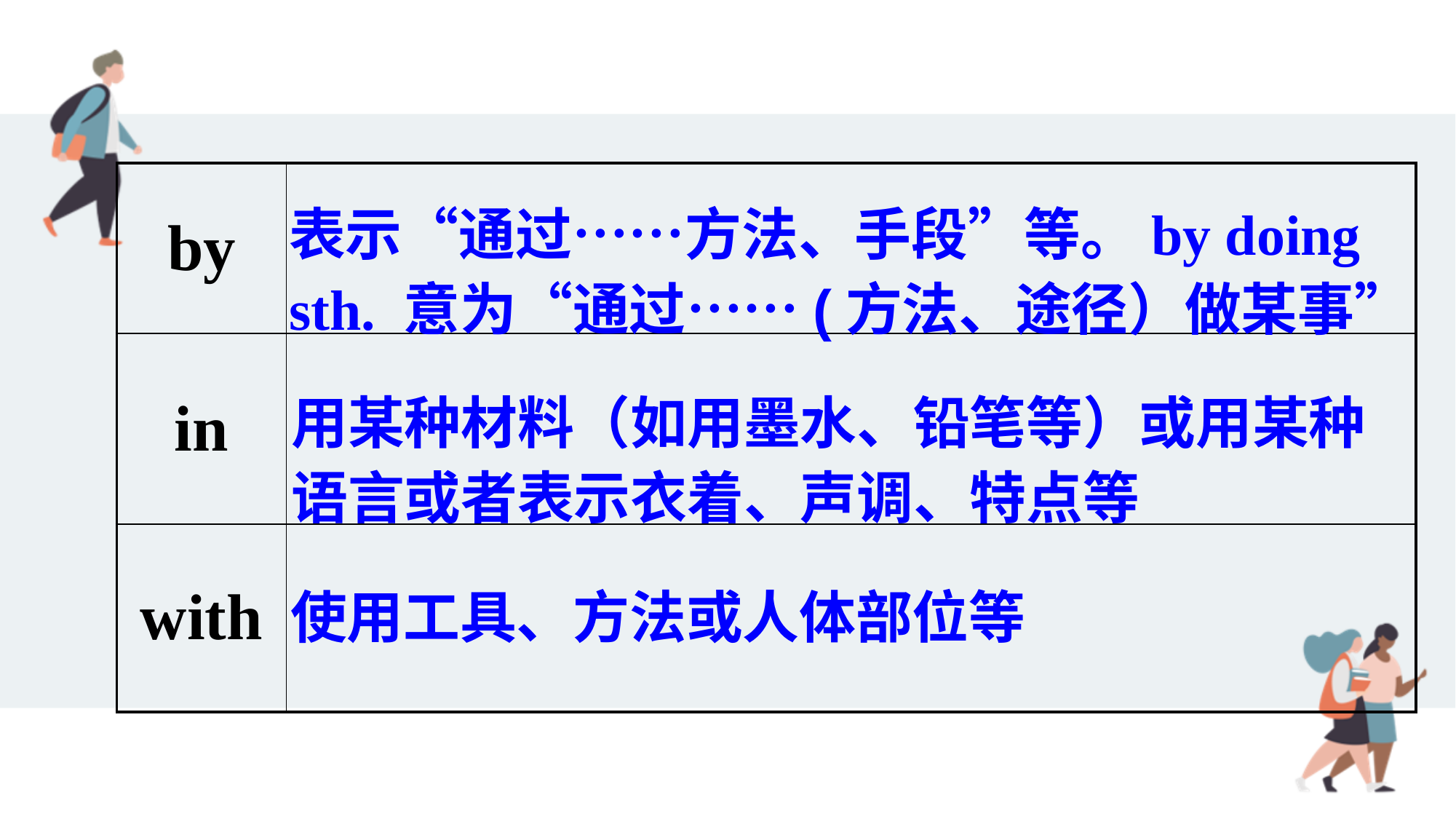

| by |  |
| --- | --- |
| in |  |
| with |  |
表示“通过……方法、手段”等。by doing sth. 意为“通过……(方法、途径）做某事”
用某种材料（如用墨水、铅笔等）或用某种语言或者表示衣着、声调、特点等
使用工具、方法或人体部位等